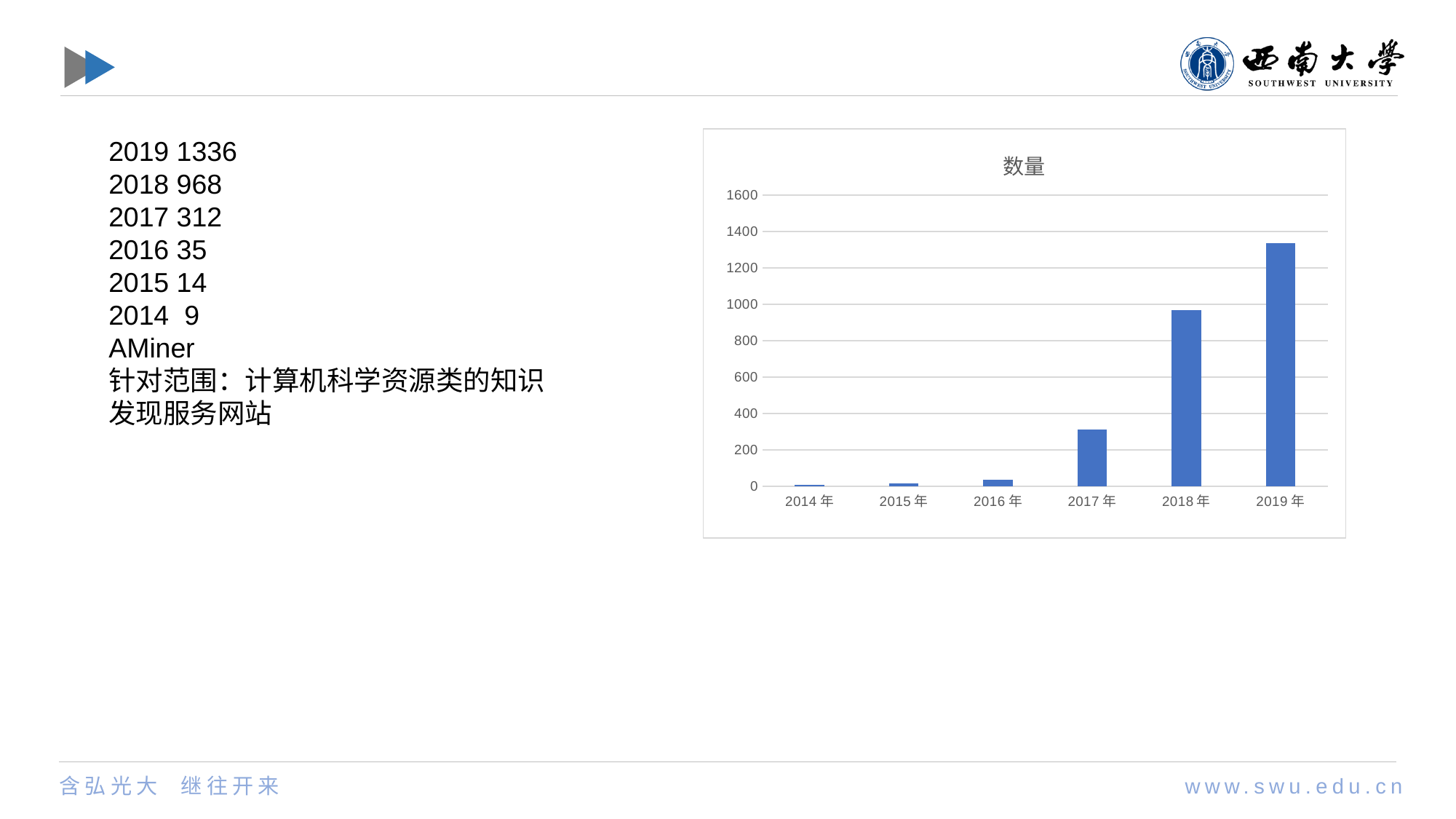

2019 1336
2018 968
2017 312
2016 35
2015 14
2014  9
AMiner
针对范围：计算机科学资源类的知识发现服务网站

### Chart:

| Category | 数量 |
|---|---|
| 2014年 | 9.0 |
| 2015年 | 14.0 |
| 2016年 | 35.0 |
| 2017年 | 312.0 |
| 2018年 | 968.0 |
| 2019年 | 1336.0 |